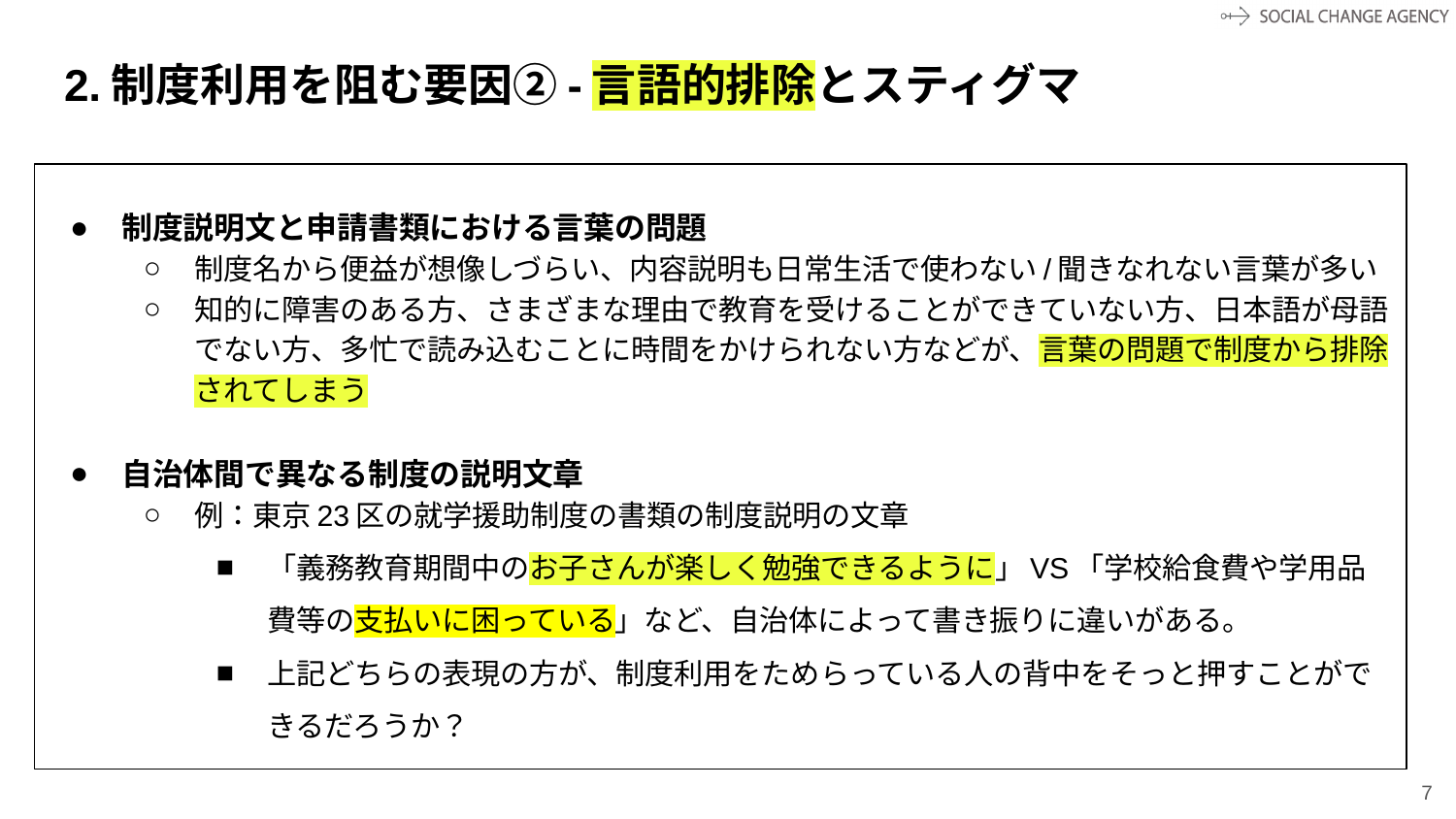

# 2.制度利用を阻む要因②-言語的排除とスティグマ

制度説明文と申請書類における言葉の問題
制度名から便益が想像しづらい、内容説明も日常生活で使わない/聞きなれない言葉が多い
知的に障害のある方、さまざまな理由で教育を受けることができていない方、日本語が母語でない方、多忙で読み込むことに時間をかけられない方などが、言葉の問題で制度から排除されてしまう

自治体間で異なる制度の説明文章
例：東京23区の就学援助制度の書類の制度説明の文章
「義務教育期間中のお子さんが楽しく勉強できるように」VS「学校給食費や学用品費等の支払いに困っている」など、自治体によって書き振りに違いがある。
上記どちらの表現の方が、制度利用をためらっている人の背中をそっと押すことができるだろうか？
7